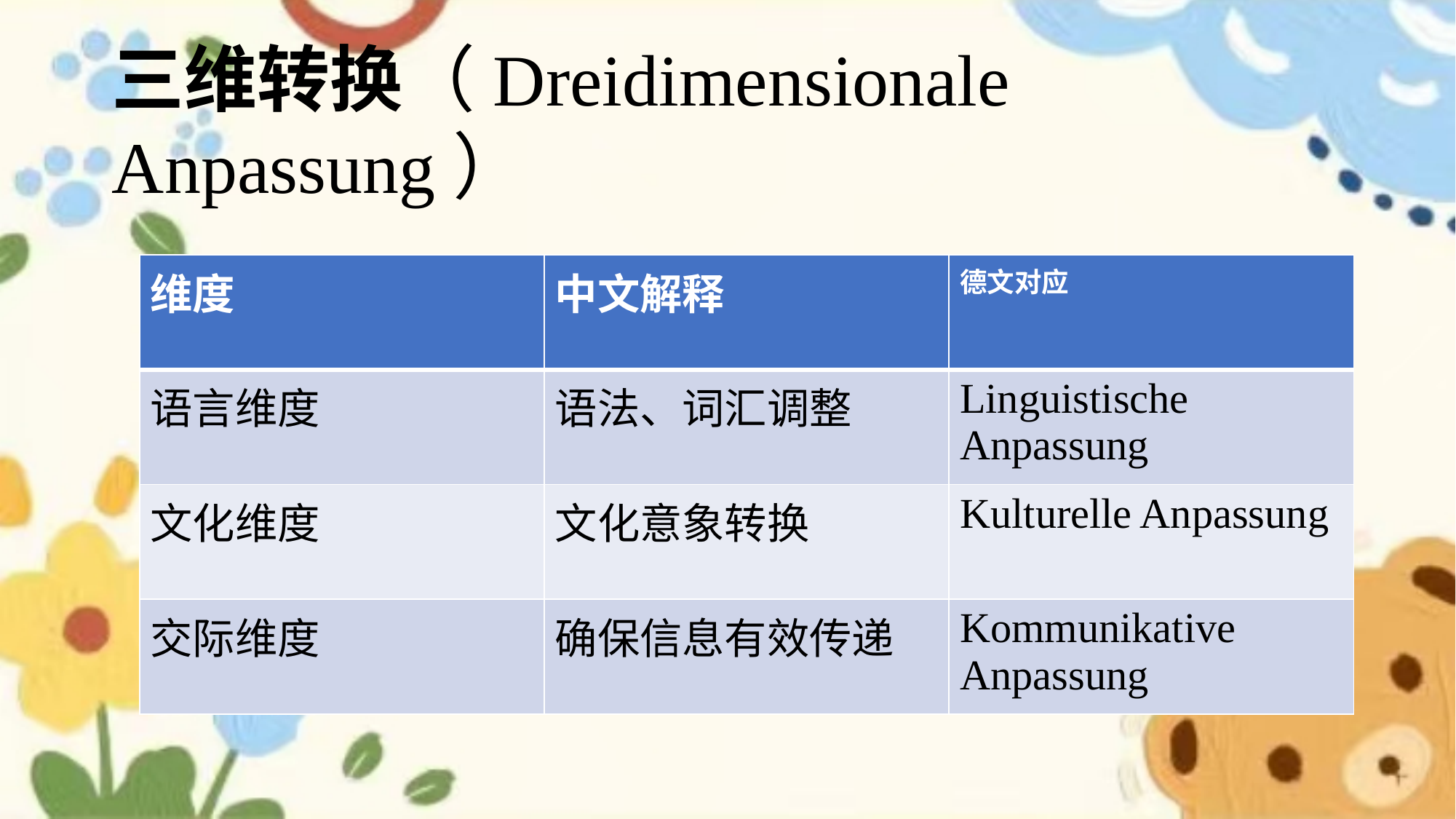

三维转换（Dreidimensionale Anpassung）
| 维度 | 中文解释 | 德文对应 |
| --- | --- | --- |
| 语言维度 | 语法、词汇调整 | Linguistische Anpassung |
| 文化维度 | 文化意象转换 | Kulturelle Anpassung |
| 交际维度 | 确保信息有效传递 | Kommunikative Anpassung |